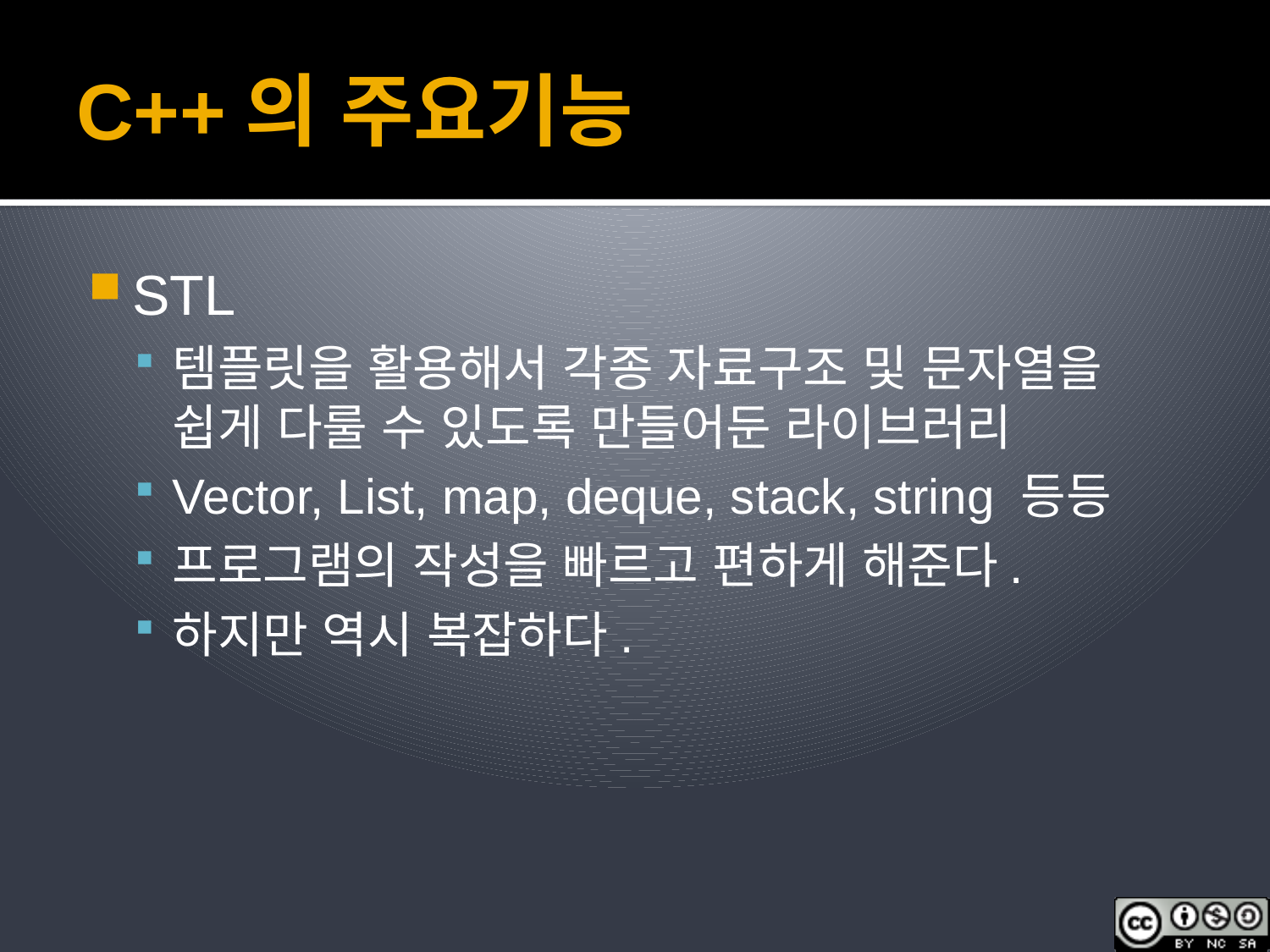

# C++의 주요기능
STL
템플릿을 활용해서 각종 자료구조 및 문자열을 쉽게 다룰 수 있도록 만들어둔 라이브러리
Vector, List, map, deque, stack, string 등등
프로그램의 작성을 빠르고 편하게 해준다.
하지만 역시 복잡하다.